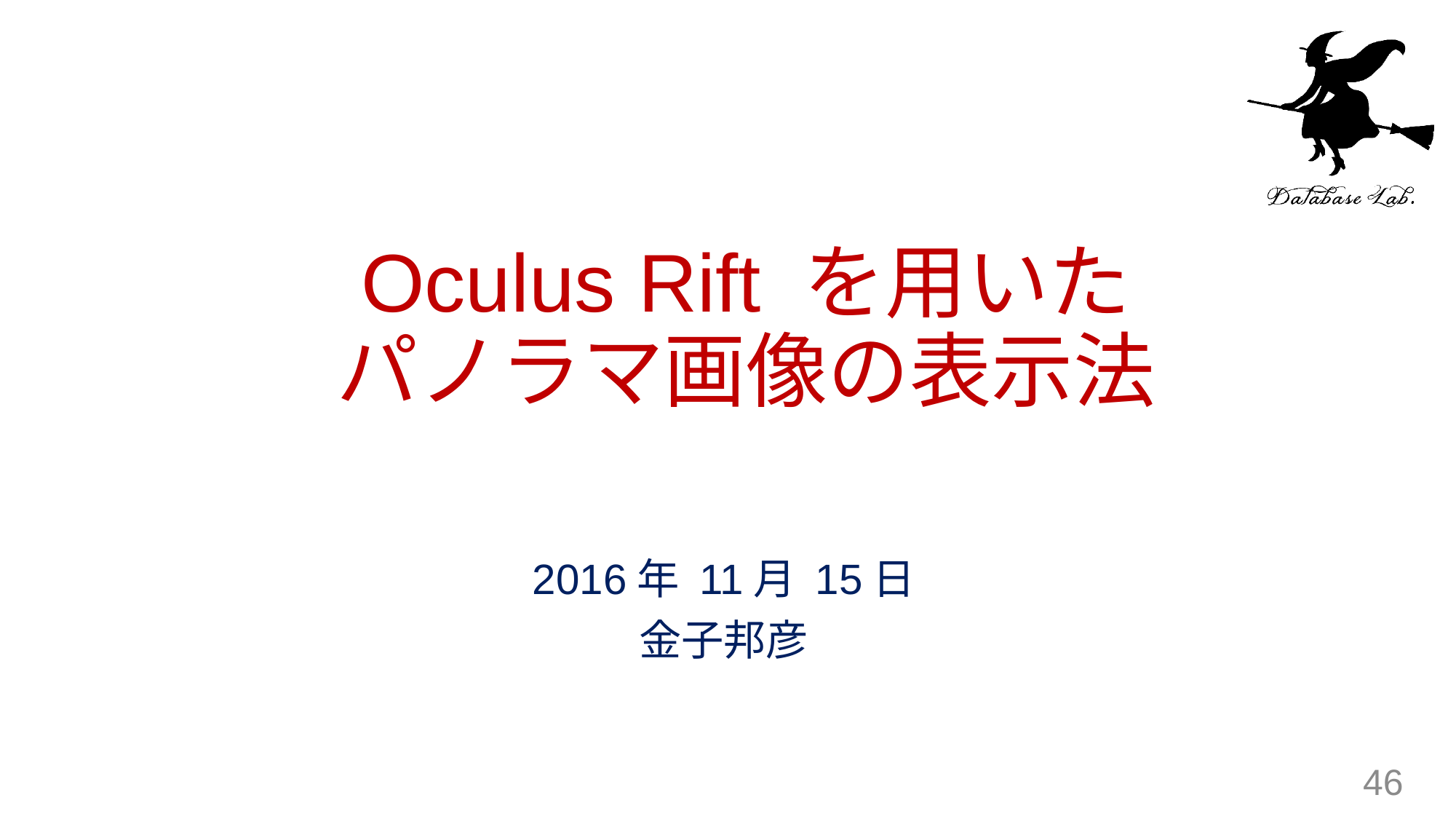

# Oculus Rift を用いた パノラマ画像の表示法
2016年 11月 15日
金子邦彦
46